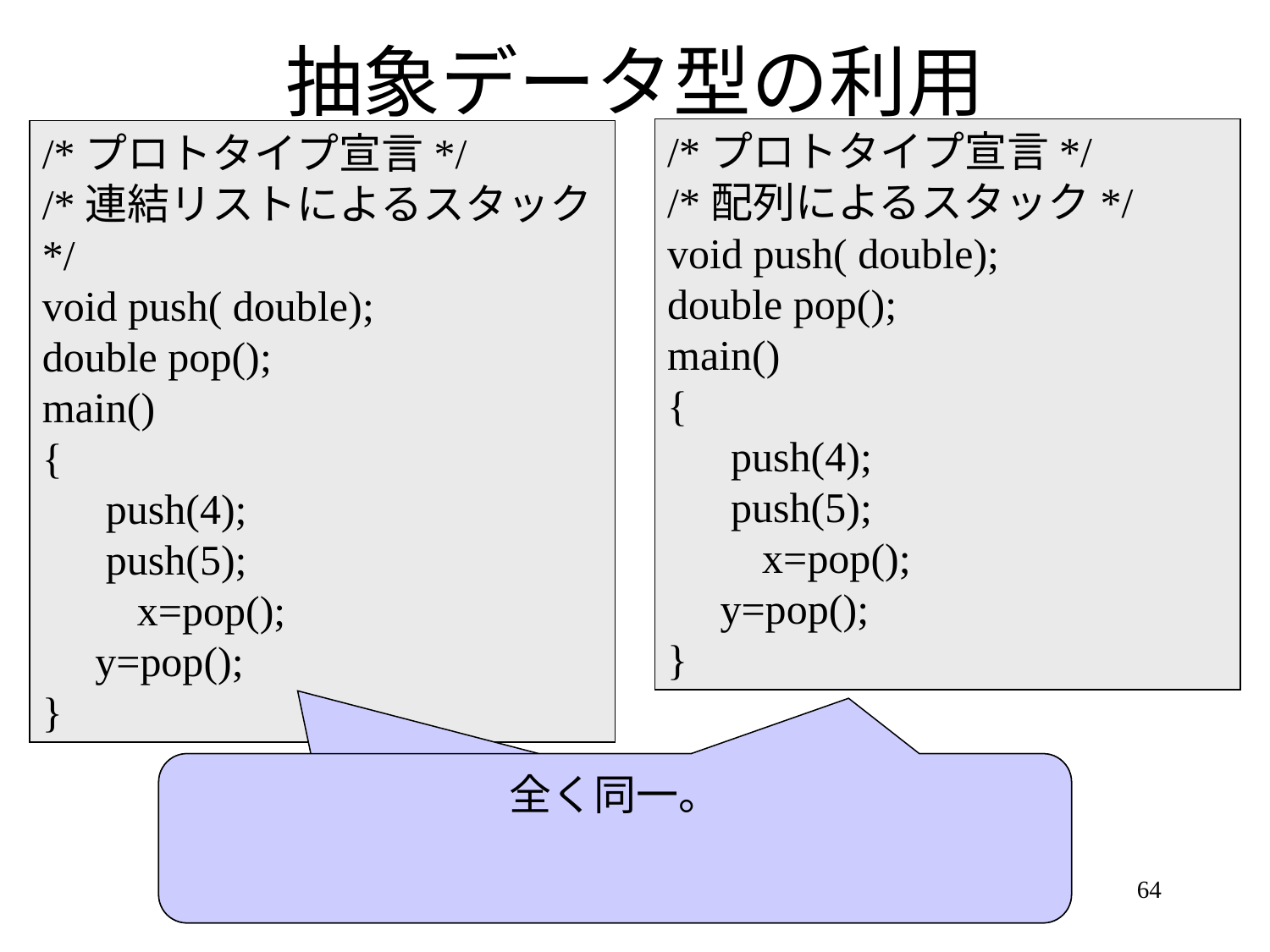

# 抽象データ型の利用
/*プロトタイプ宣言*/
/*配列によるスタック*/
void push( double);
double pop();
main()
{
      push(4);
      push(5);
　　x=pop();
     y=pop();
}
/*プロトタイプ宣言*/
/*連結リストによるスタック*/
void push( double);
double pop();
main()
{
      push(4);
      push(5);
　　x=pop();
     y=pop();
}

全く同一。
64